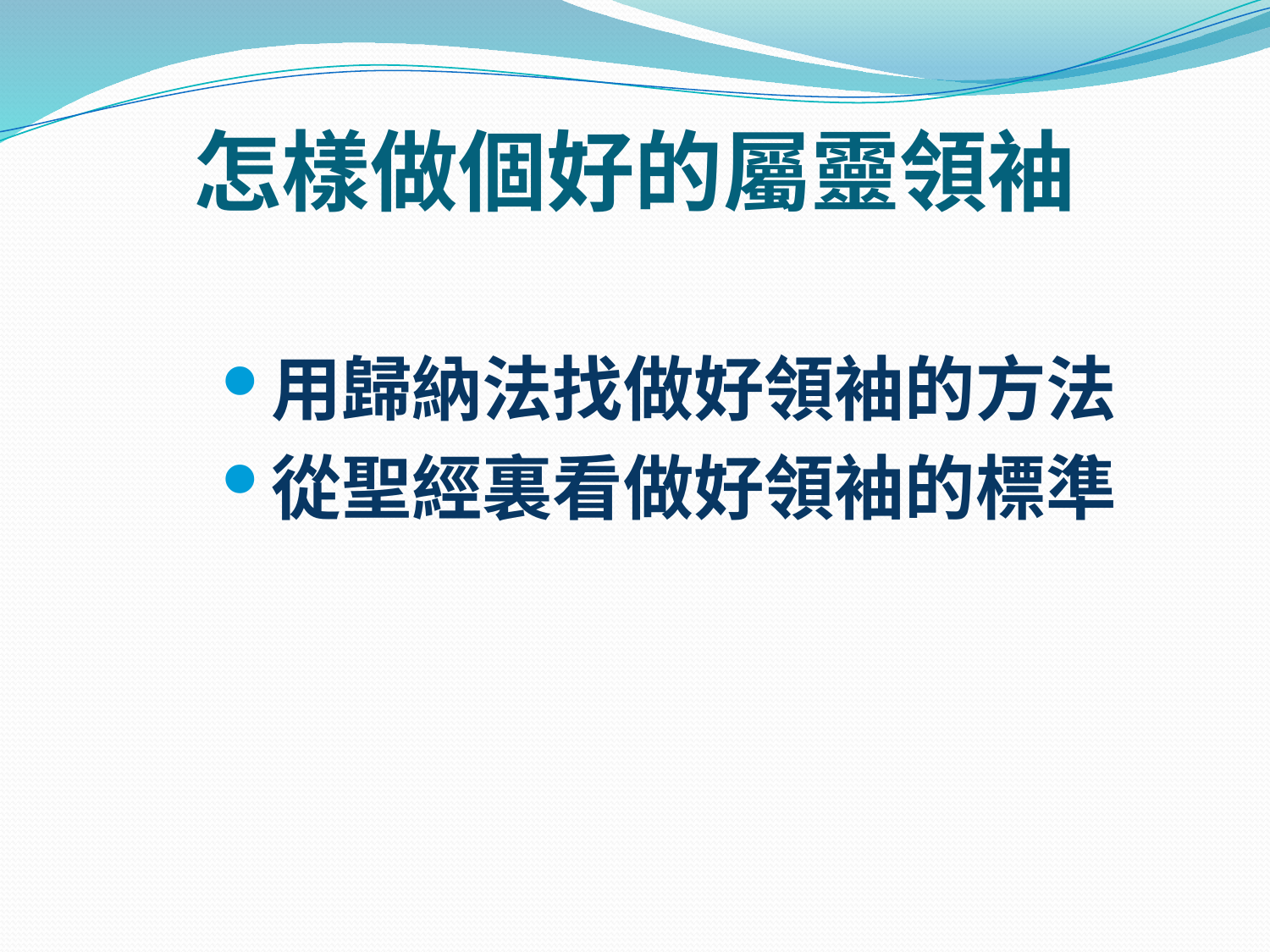

# 怎樣做個好的屬靈領袖
用歸納法找做好領袖的方法
從聖經裏看做好領袖的標準